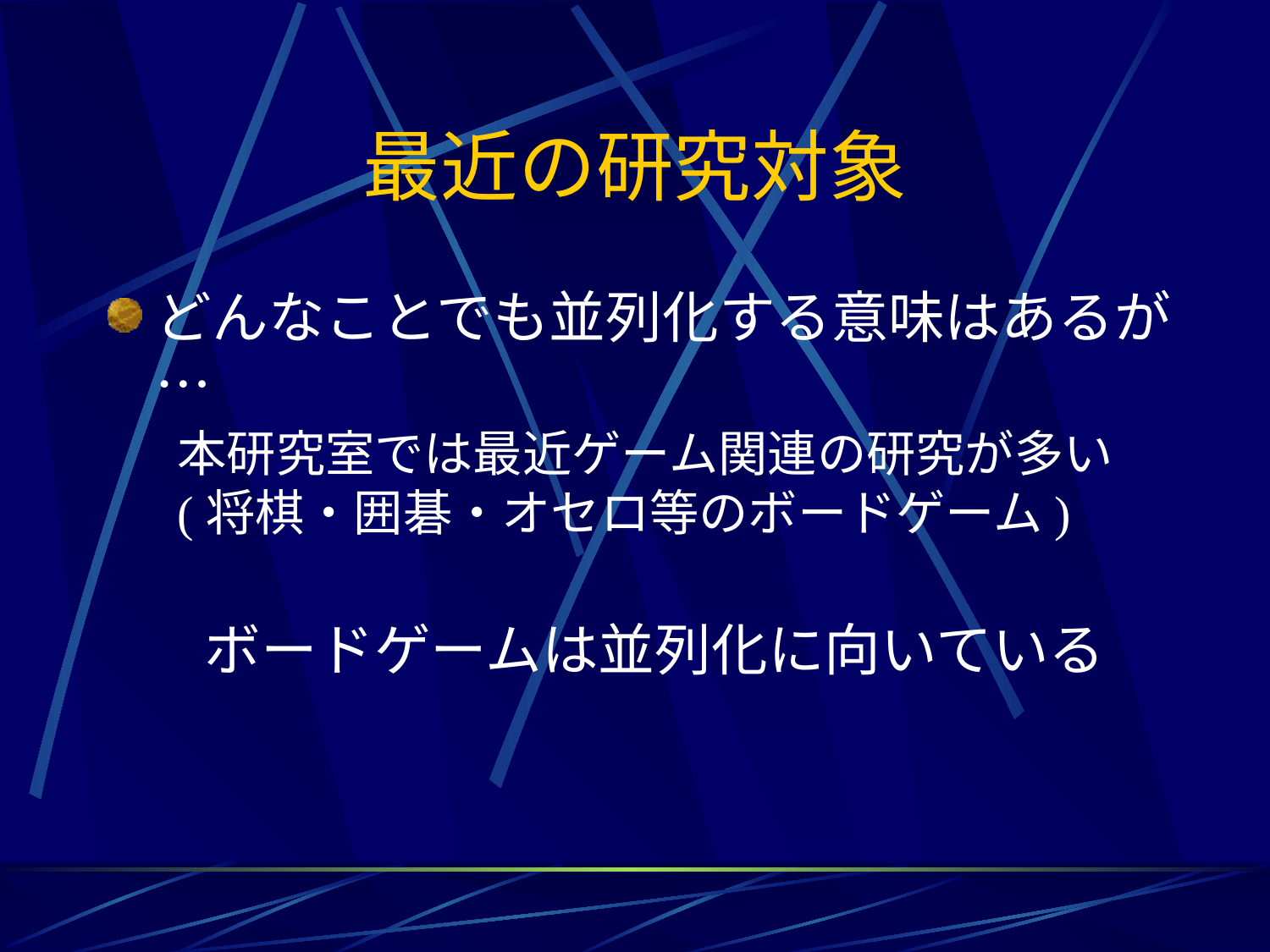

# 最近の研究対象
どんなことでも並列化する意味はあるが…
本研究室では最近ゲーム関連の研究が多い
(将棋・囲碁・オセロ等のボードゲーム)
ボードゲームは並列化に向いている